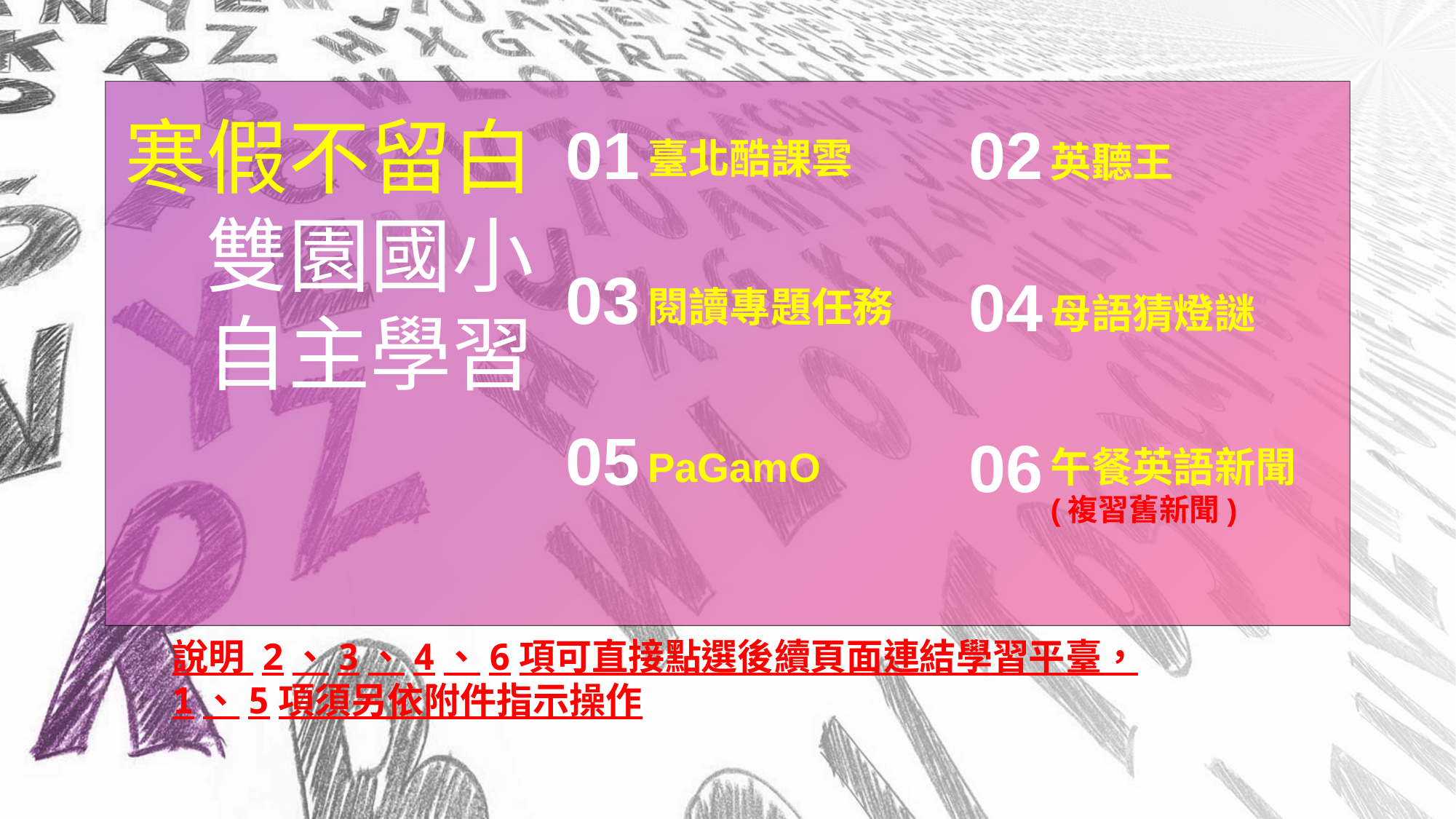

寒假不留白
雙園國小
自主學習
01
午餐英語新聞
(複習舊新聞)
02
英聽王
臺北酷課雲
06
03
閱讀專題任務
04
母語猜燈謎
05
PaGamO
說明 2、3、4、6項可直接點選後續頁面連結學習平臺，
1、5項須另依附件指示操作